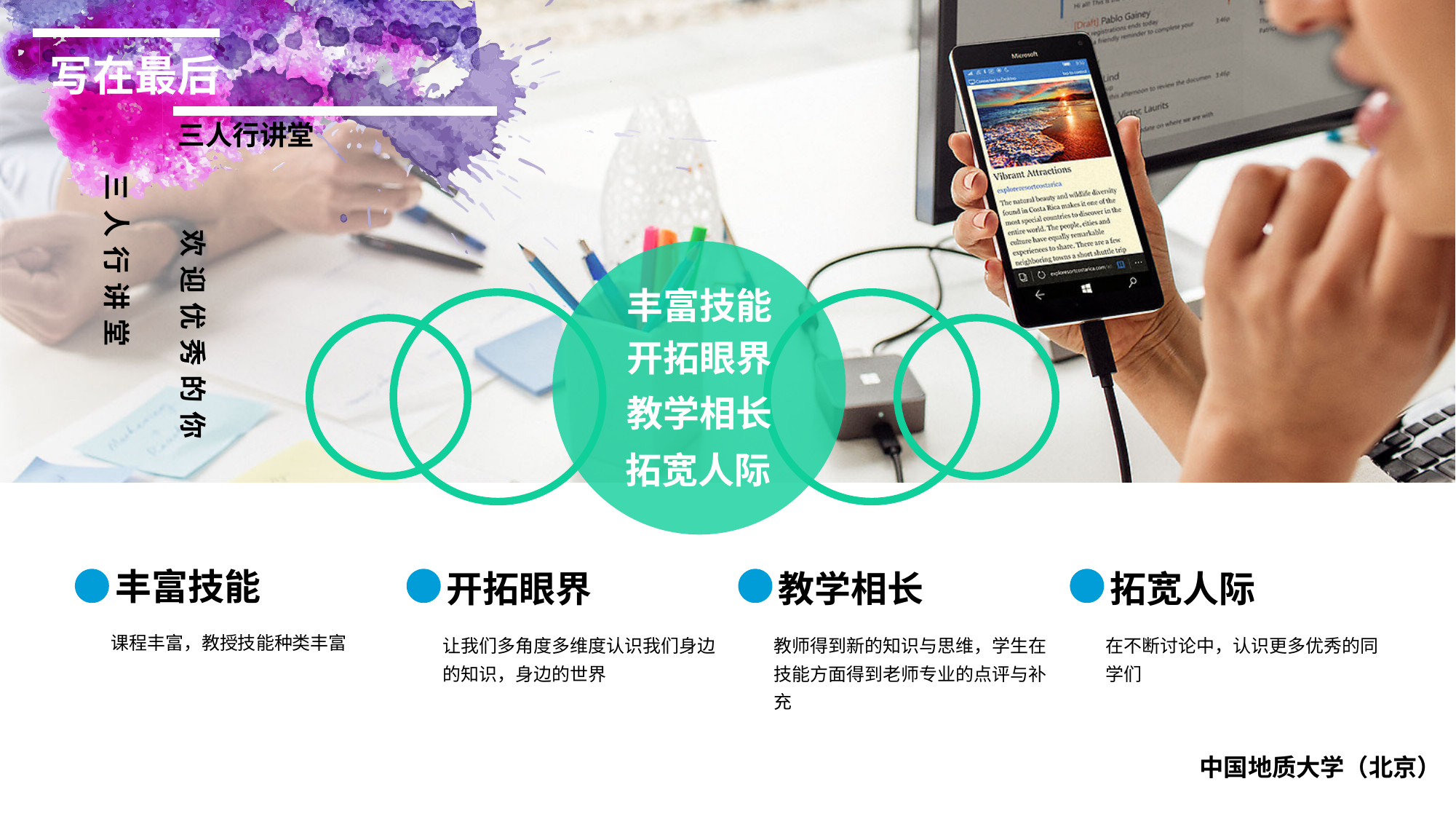

写在最后
三人行讲堂
三人行讲堂
欢迎优秀的你

丰富技能
开拓眼界
教学相长
拓宽人际
丰富技能
开拓眼界
教学相长
拓宽人际

课程丰富，教授技能种类丰富
让我们多角度多维度认识我们身边的知识，身边的世界
教师得到新的知识与思维，学生在技能方面得到老师专业的点评与补充
在不断讨论中，认识更多优秀的同学们
中国地质大学（北京）